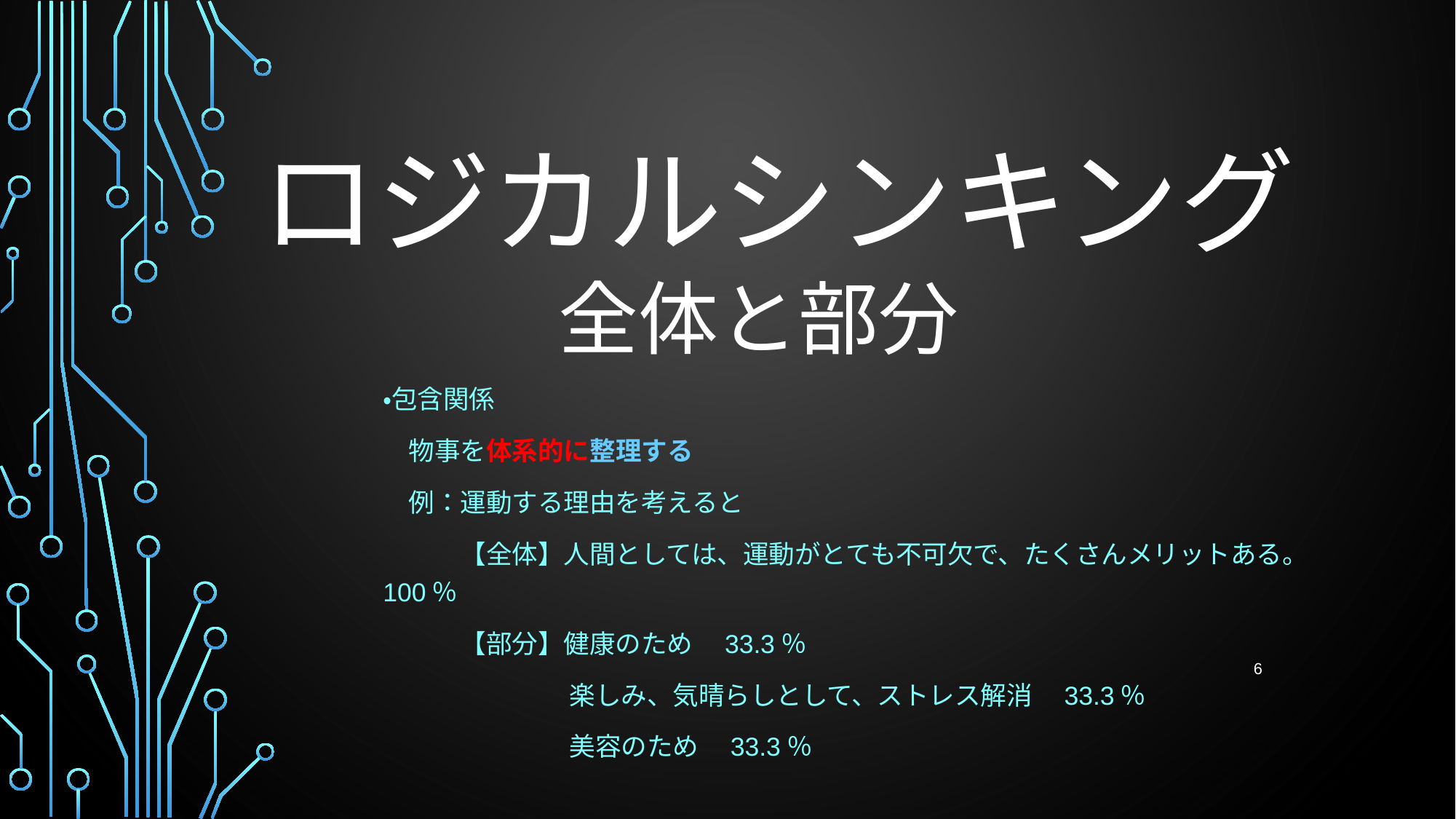

# ロジカルシンキング
全体と部分
・包含関係
　物事を体系的に整理する
　例：運動する理由を考えると
　　　【全体】人間としては、運動がとても不可欠で、たくさんメリットある。 100％
　　　【部分】健康のため　33.3％
　　　　　　　 楽しみ、気晴らしとして、ストレス解消　33.3％
　　　　　　　 美容のため　33.3％
6